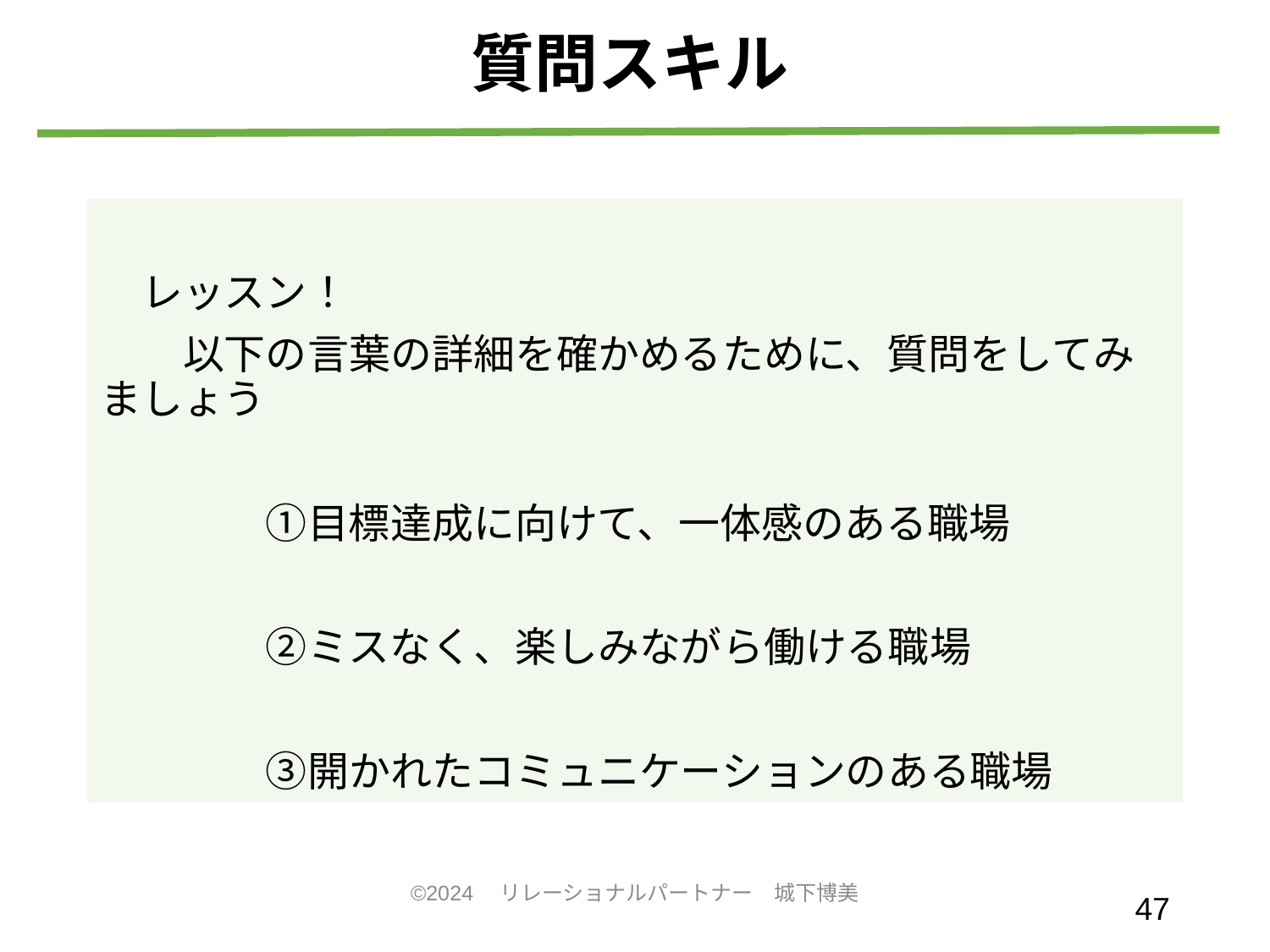

# 質問スキル

　レッスン！
　　以下の言葉の詳細を確かめるために、質問をしてみましょう

　　　　①目標達成に向けて、一体感のある職場

　　　　②ミスなく、楽しみながら働ける職場

　　　　③開かれたコミュニケーションのある職場

©2024　リレーショナルパートナー　城下博美
47